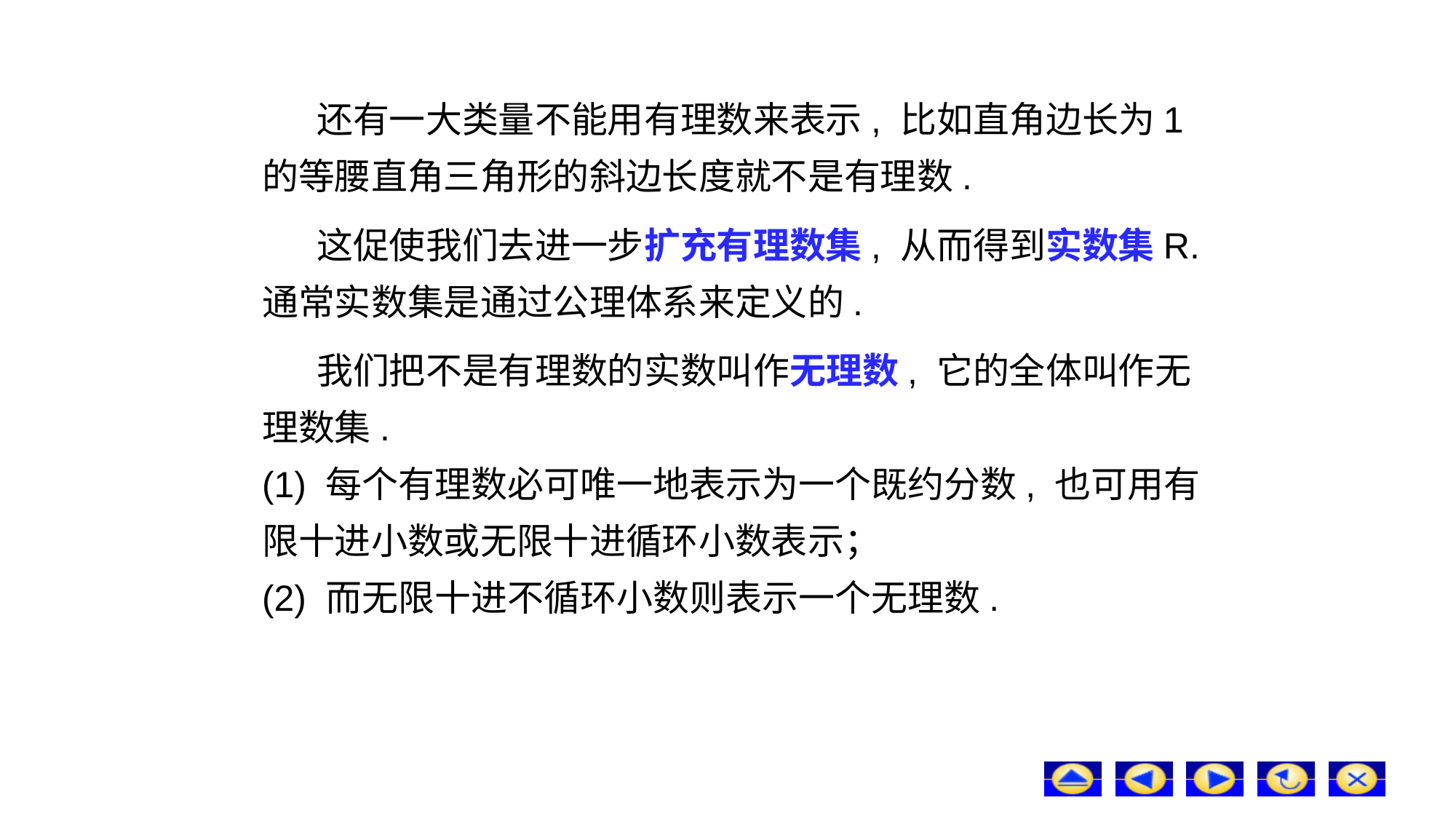

还有一大类量不能用有理数来表示, 比如直角边长为1的等腰直角三角形的斜边长度就不是有理数.
这促使我们去进一步扩充有理数集, 从而得到实数集R. 通常实数集是通过公理体系来定义的.
我们把不是有理数的实数叫作无理数, 它的全体叫作无理数集.
(1) 每个有理数必可唯一地表示为一个既约分数, 也可用有限十进小数或无限十进循环小数表示；
(2) 而无限十进不循环小数则表示一个无理数.